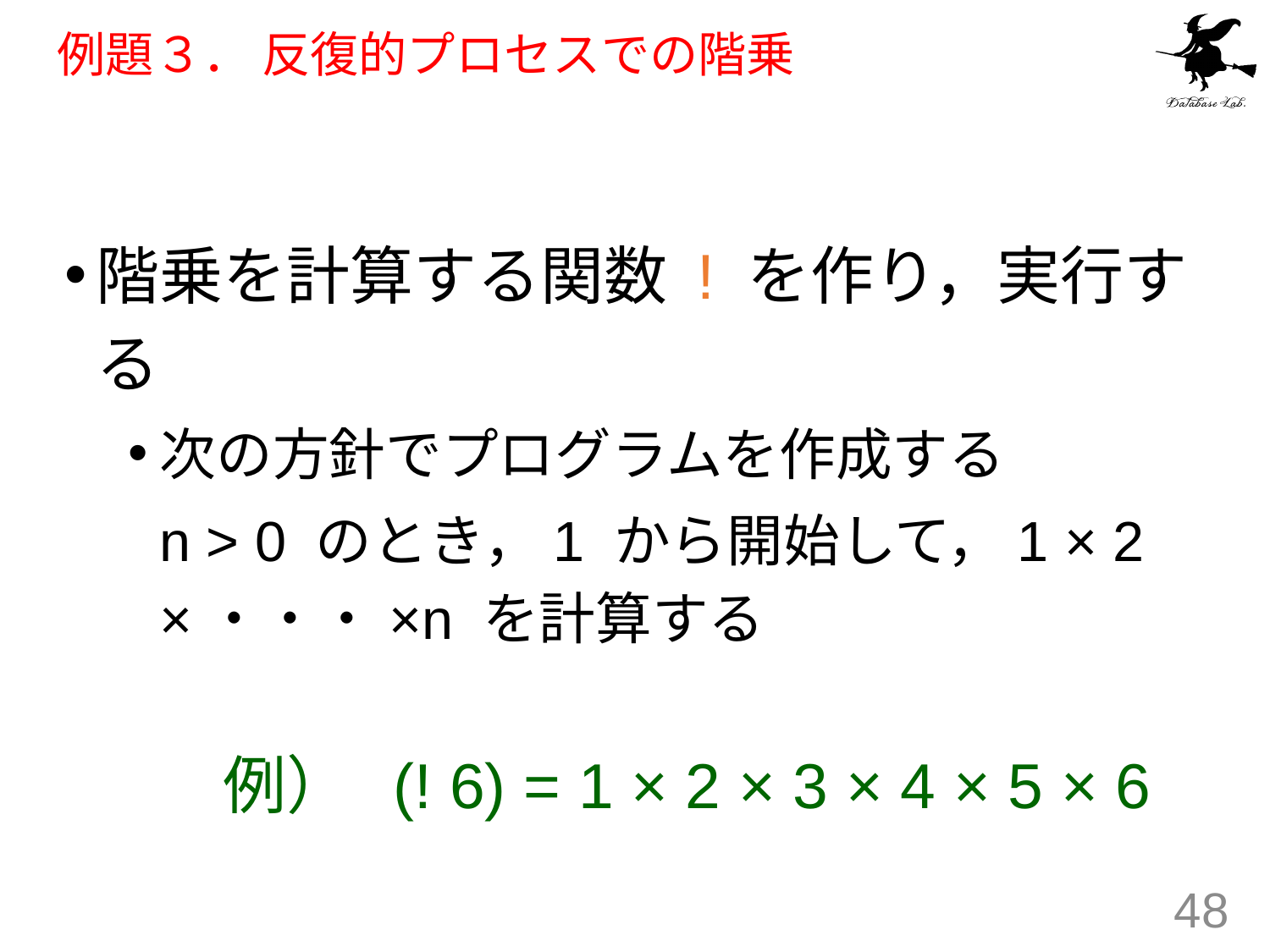

# 例題３． 反復的プロセスでの階乗
階乗を計算する関数 ! を作り，実行する
次の方針でプログラムを作成する
	n > 0 のとき，1 から開始して，1 × 2 ×・・・×n を計算する

		例）  (! 6) = 1 × 2 × 3 × 4 × 5 × 6

48